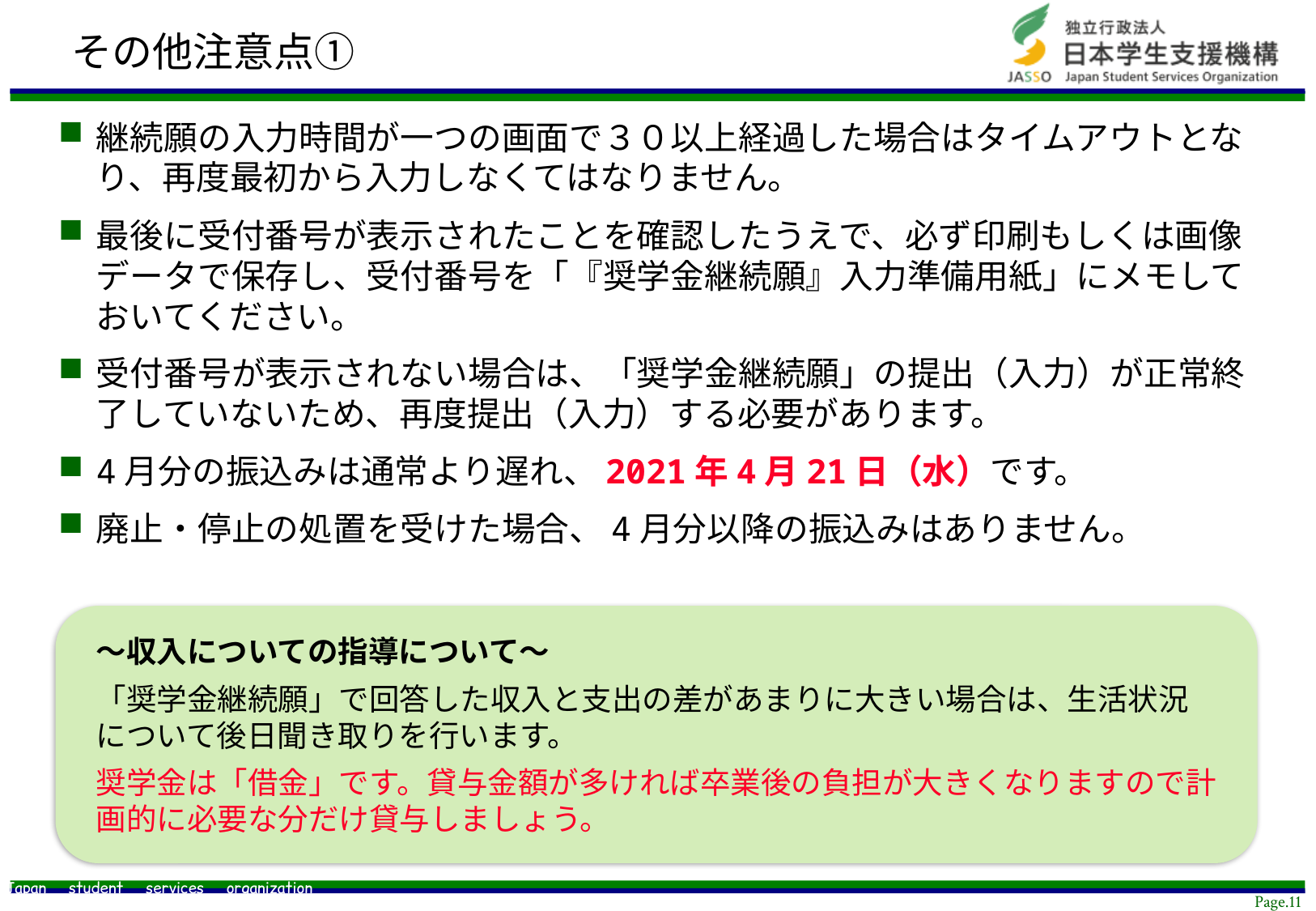

# その他注意点➀

継続願の入力時間が一つの画面で３０以上経過した場合はタイムアウトとなり、再度最初から入力しなくてはなりません。
最後に受付番号が表示されたことを確認したうえで、必ず印刷もしくは画像データで保存し、受付番号を「『奨学金継続願』入力準備用紙」にメモしておいてください。
受付番号が表示されない場合は、「奨学金継続願」の提出（入力）が正常終了していないため、再度提出（入力）する必要があります。
4月分の振込みは通常より遅れ、2021年4月21日（水）です。
廃止・停止の処置を受けた場合、4月分以降の振込みはありません。

～収入についての指導について～
「奨学金継続願」で回答した収入と支出の差があまりに大きい場合は、生活状況について後日聞き取りを行います。
奨学金は「借金」です。貸与金額が多ければ卒業後の負担が大きくなりますので計画的に必要な分だけ貸与しましょう。